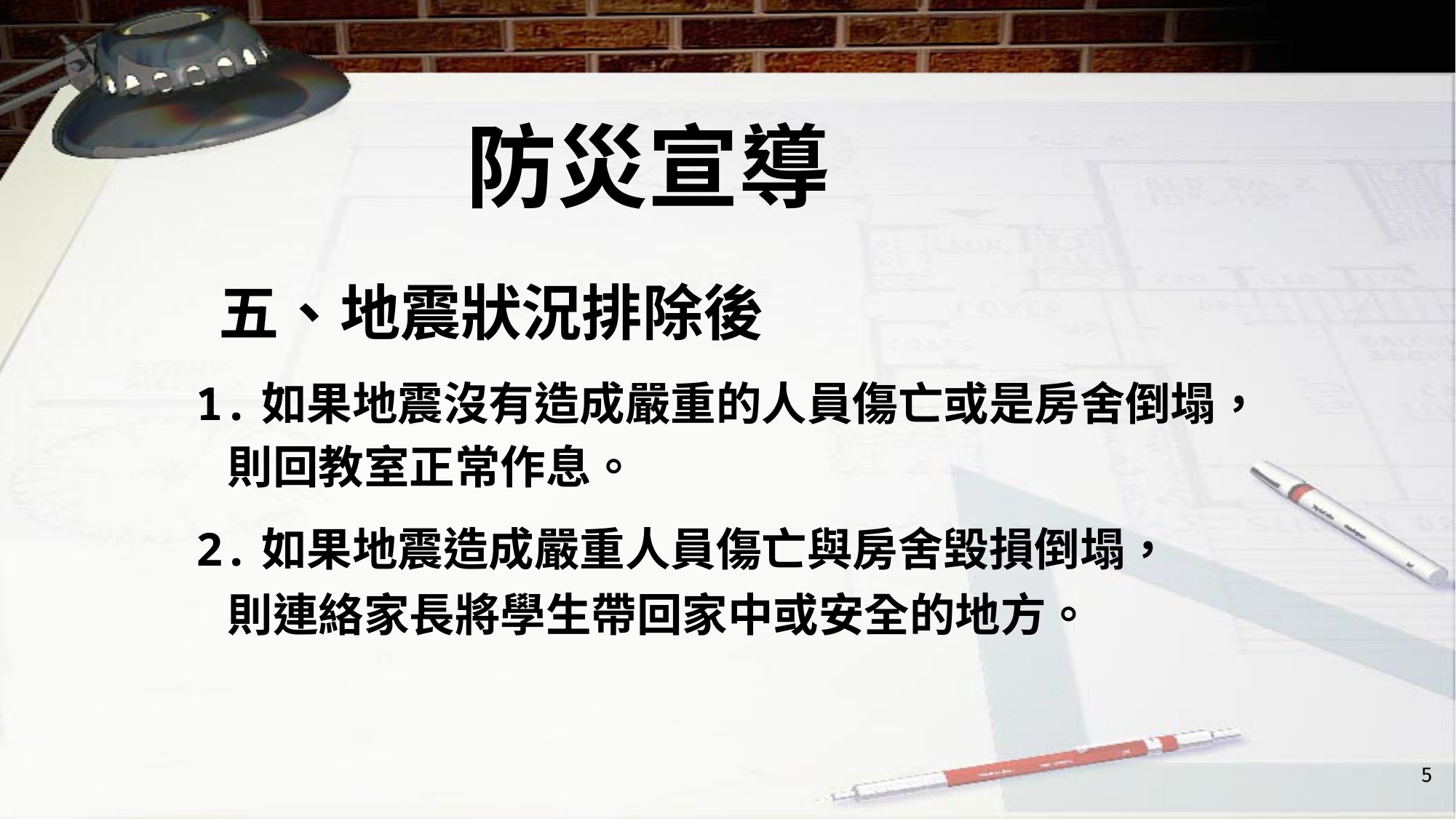

# 防災宣導
 五、地震狀況排除後
1.如果地震沒有造成嚴重的人員傷亡或是房舍倒塌，
  則回教室正常作息。
2.如果地震造成嚴重人員傷亡與房舍毀損倒塌，
  則連絡家長將學生帶回家中或安全的地方。
5